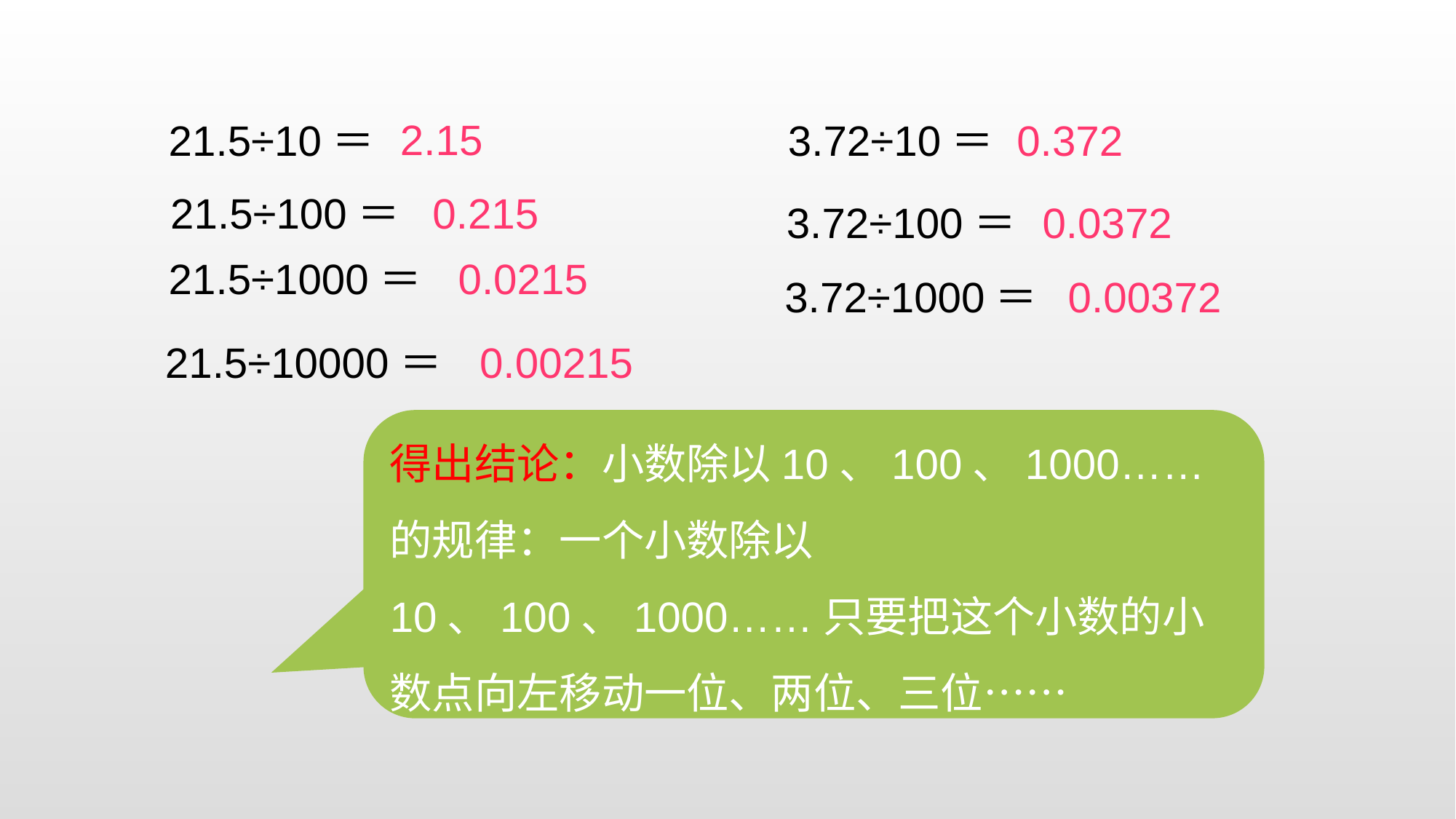

2.15
21.5÷10＝
21.5÷100＝
21.5÷1000＝
21.5÷10000＝
3.72÷10＝
0.372
0.215
3.72÷100＝
0.0372
0.0215
3.72÷1000＝
0.00372
0.00215
得出结论：小数除以10、100、1000……的规律：一个小数除以10、100、1000……只要把这个小数的小数点向左移动一位、两位、三位……